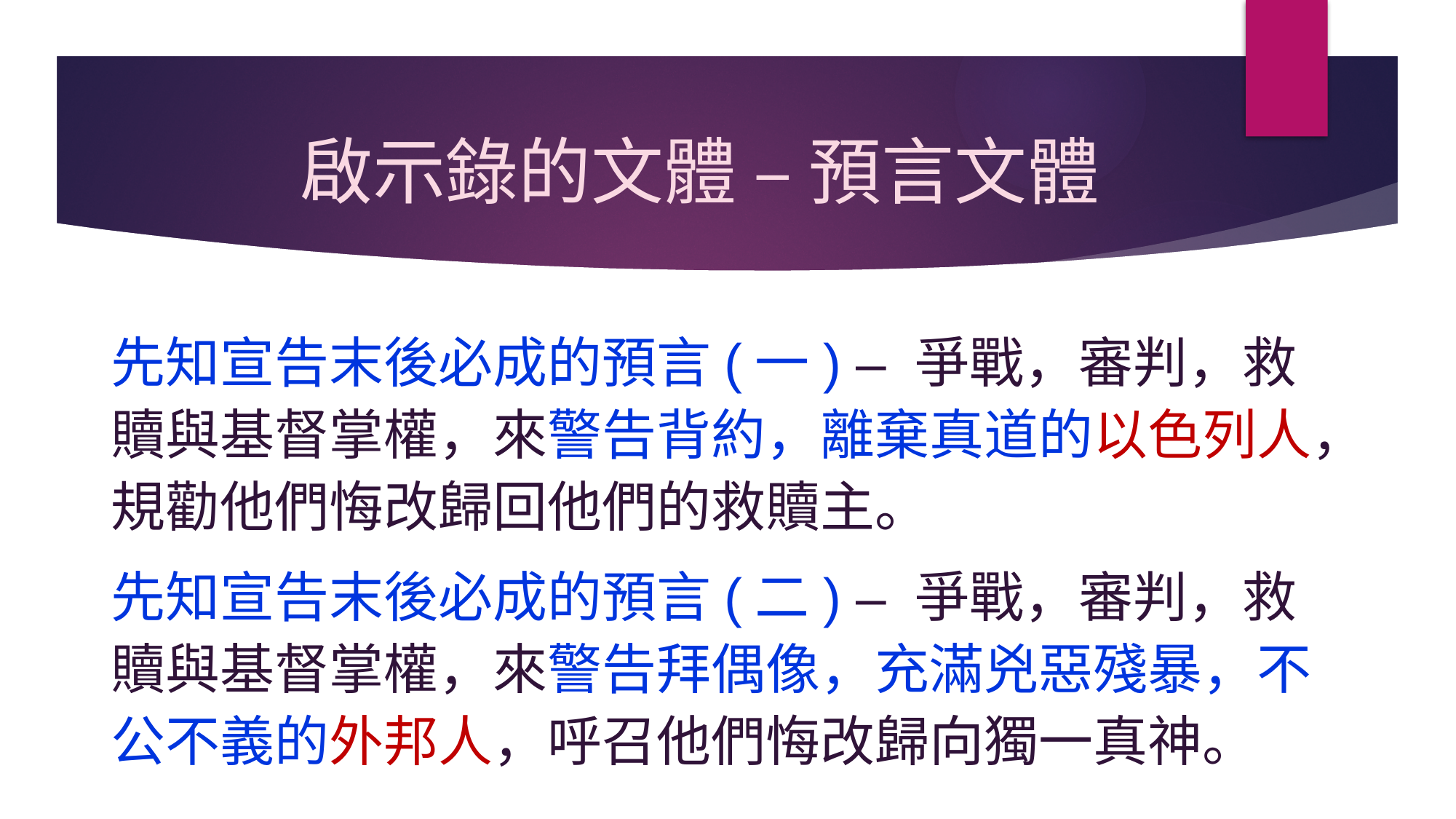

# 啟示錄的文體 – 預言文體
先知宣告末後必成的預言(一) – 爭戰，審判，救贖與基督掌權，來警告背約，離棄真道的以色列人，規勸他們悔改歸回他們的救贖主。
先知宣告末後必成的預言(二) – 爭戰，審判，救贖與基督掌權，來警告拜偶像，充滿兇惡殘暴，不公不義的外邦人，呼召他們悔改歸向獨一真神。